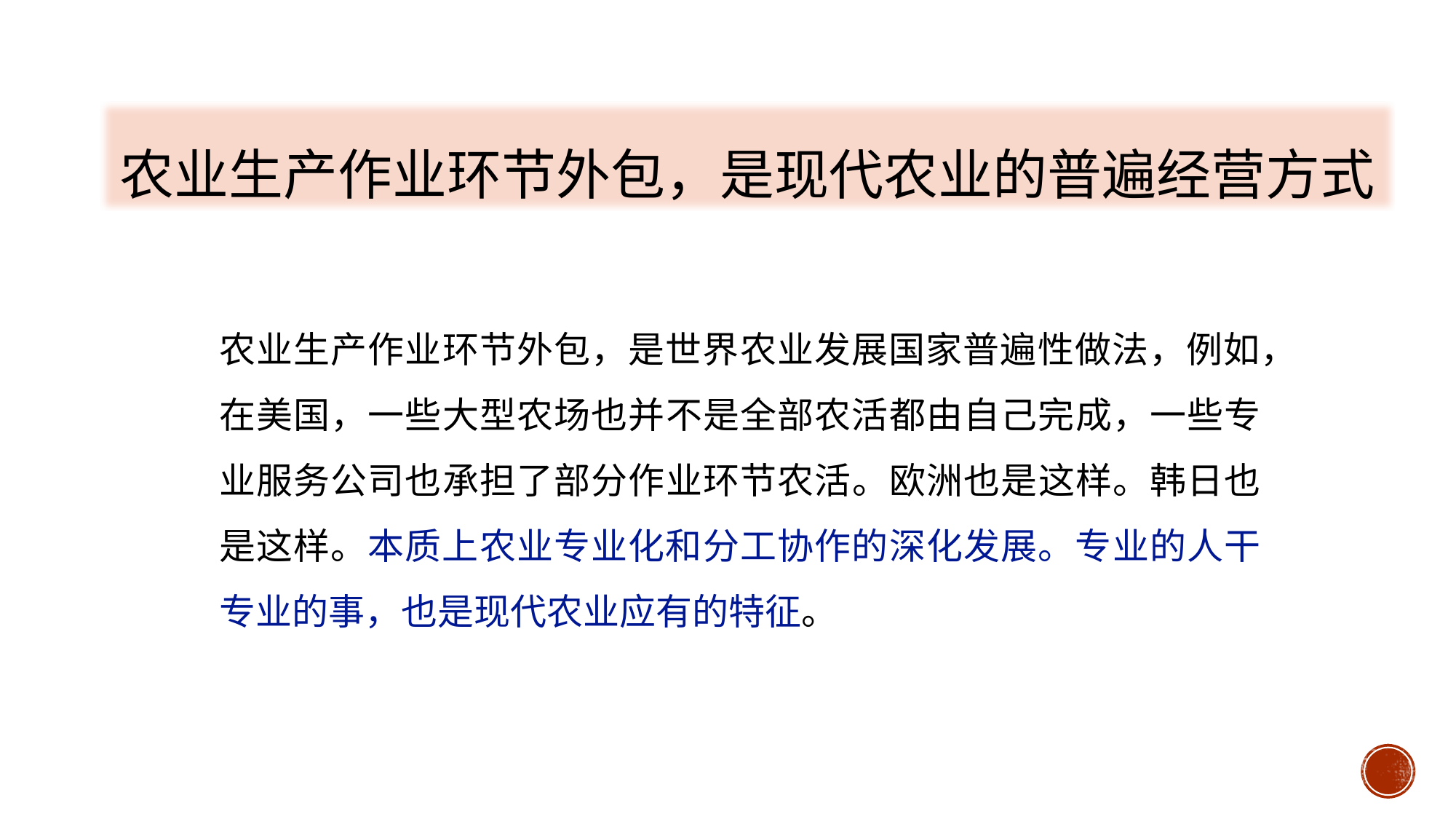

农业生产作业环节外包，是现代农业的普遍经营方式
农业生产作业环节外包，是世界农业发展国家普遍性做法，例如，在美国，一些大型农场也并不是全部农活都由自己完成，一些专业服务公司也承担了部分作业环节农活。欧洲也是这样。韩日也是这样。本质上农业专业化和分工协作的深化发展。专业的人干专业的事，也是现代农业应有的特征。